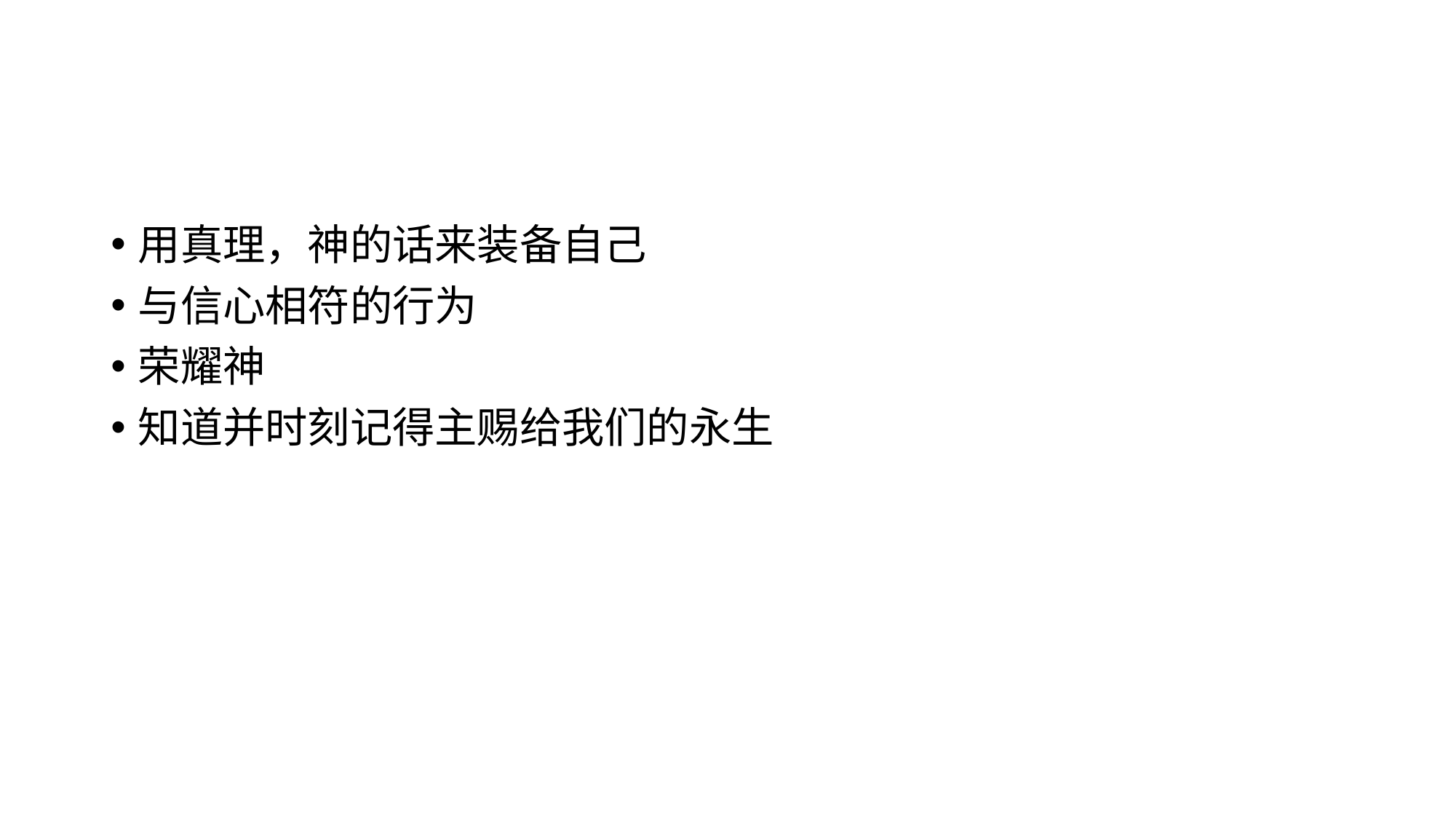

#
用真理，神的话来装备自己
与信心相符的行为
荣耀神
知道并时刻记得主赐给我们的永生